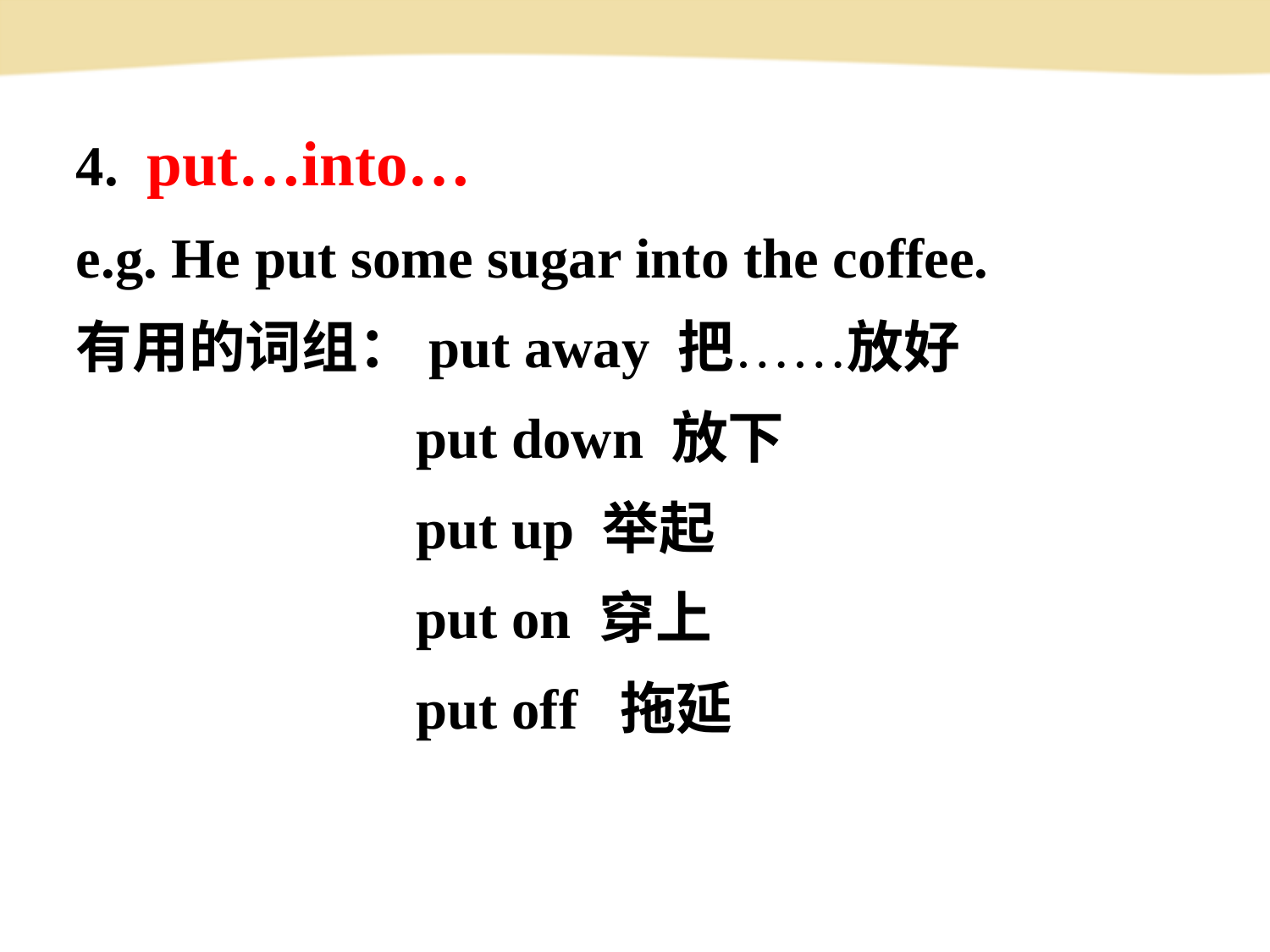

4.  put…into…
e.g. He put some sugar into the coffee.
有用的词组：put away 把……放好
                        put down 放下
                        put up 举起
                        put on 穿上
                        put off  拖延